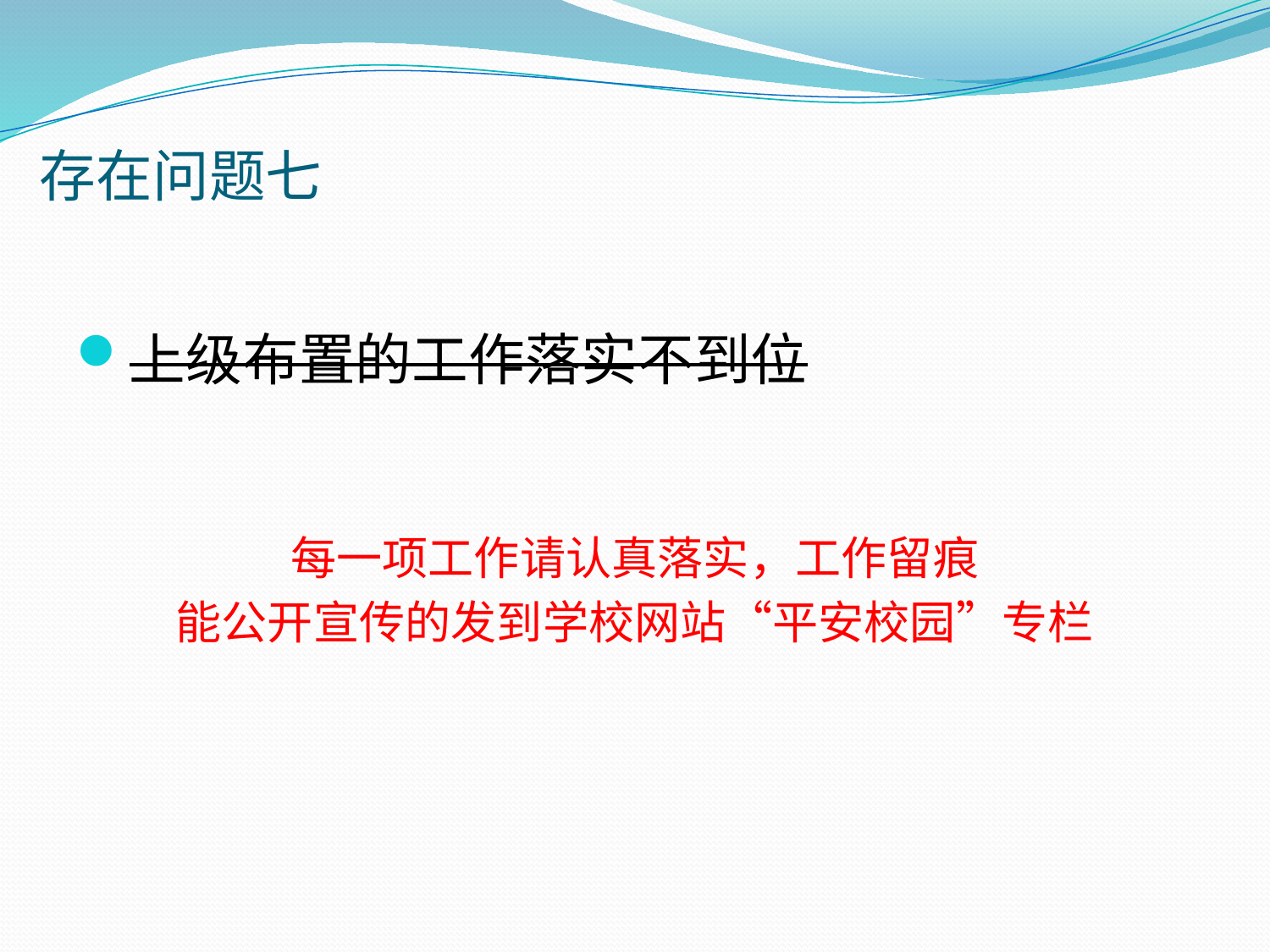

# 存在问题七
上级布置的工作落实不到位

每一项工作请认真落实，工作留痕
能公开宣传的发到学校网站“平安校园”专栏